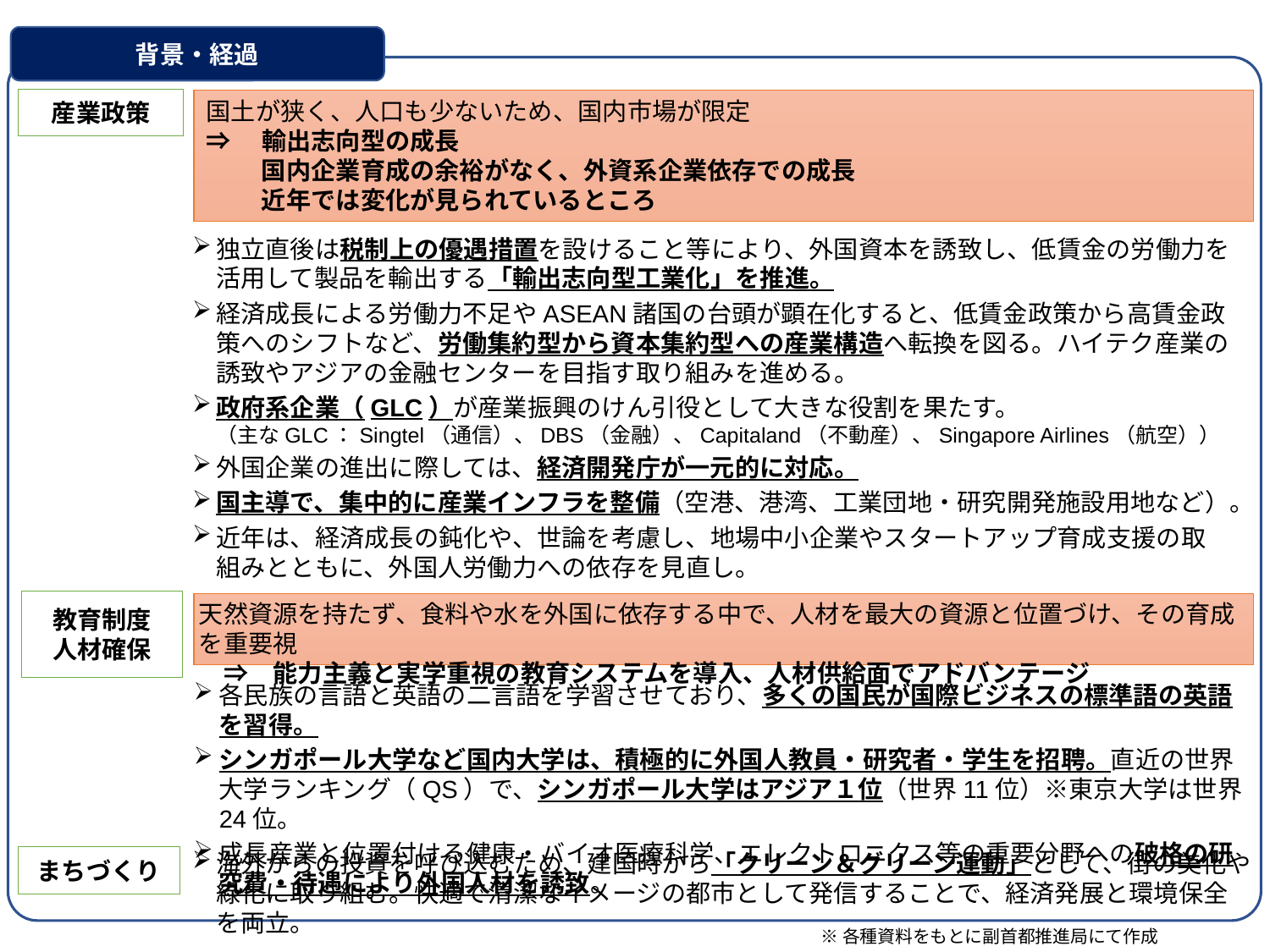

背景・経過

産業政策
国土が狭く、人口も少ないため、国内市場が限定
⇒　輸出志向型の成長
　　 国内企業育成の余裕がなく、外資系企業依存での成長
　　 近年では変化が見られているところ

独立直後は税制上の優遇措置を設けること等により、外国資本を誘致し、低賃金の労働力を活用して製品を輸出する「輸出志向型工業化」を推進。
経済成長による労働力不足やASEAN諸国の台頭が顕在化すると、低賃金政策から高賃金政策へのシフトなど、労働集約型から資本集約型への産業構造へ転換を図る。ハイテク産業の誘致やアジアの金融センターを目指す取り組みを進める。
政府系企業（GLC）が産業振興のけん引役として大きな役割を果たす。
（主なGLC：Singtel（通信）、DBS（金融）、Capitaland（不動産）、Singapore Airlines（航空））
外国企業の進出に際しては、経済開発庁が一元的に対応。
国主導で、集中的に産業インフラを整備（空港、港湾、工業団地・研究開発施設用地など）。
近年は、経済成長の鈍化や、世論を考慮し、地場中小企業やスタートアップ育成支援の取組みとともに、外国人労働力への依存を見直し。
教育制度
人材確保
天然資源を持たず、食料や水を外国に依存する中で、人材を最大の資源と位置づけ、その育成を重要視
　⇒　能力主義と実学重視の教育システムを導入、人材供給面でアドバンテージ
各民族の言語と英語の二言語を学習させており、多くの国民が国際ビジネスの標準語の英語を習得。
シンガポール大学など国内大学は、積極的に外国人教員・研究者・学生を招聘。直近の世界大学ランキング（QS）で、シンガポール大学はアジア１位（世界11位）※東京大学は世界24位。
成長産業と位置付ける健康・バイオ医療科学、エレクトロニクス等の重要分野への破格の研究費・待遇により外国人材を誘致。
海外からの投資を呼び込むため、建国時から「クリーン＆グリーン運動」として、街の美化や緑化に取り組む。快適で清潔なイメージの都市として発信することで、経済発展と環境保全を両立。
まちづくり
※各種資料をもとに副首都推進局にて作成